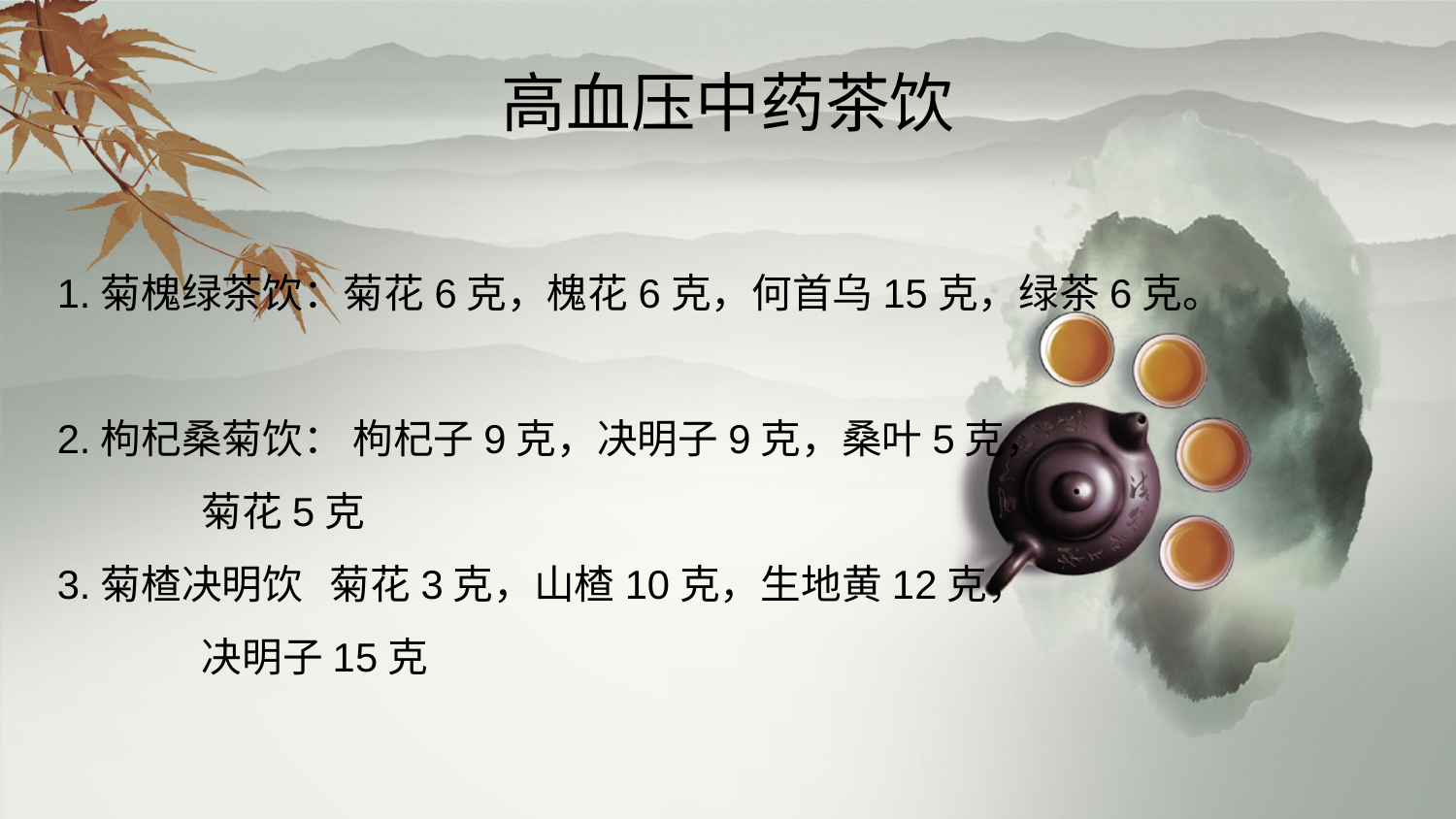

高血压中药茶饮
1.菊槐绿茶饮：菊花6克，槐花6克，何首乌15克，绿茶6克。

2.枸杞桑菊饮： 枸杞子9克，决明子9克，桑叶5克，
               菊花5克
3.菊楂决明饮   菊花3克，山楂10克，生地黄12克，
               决明子15克